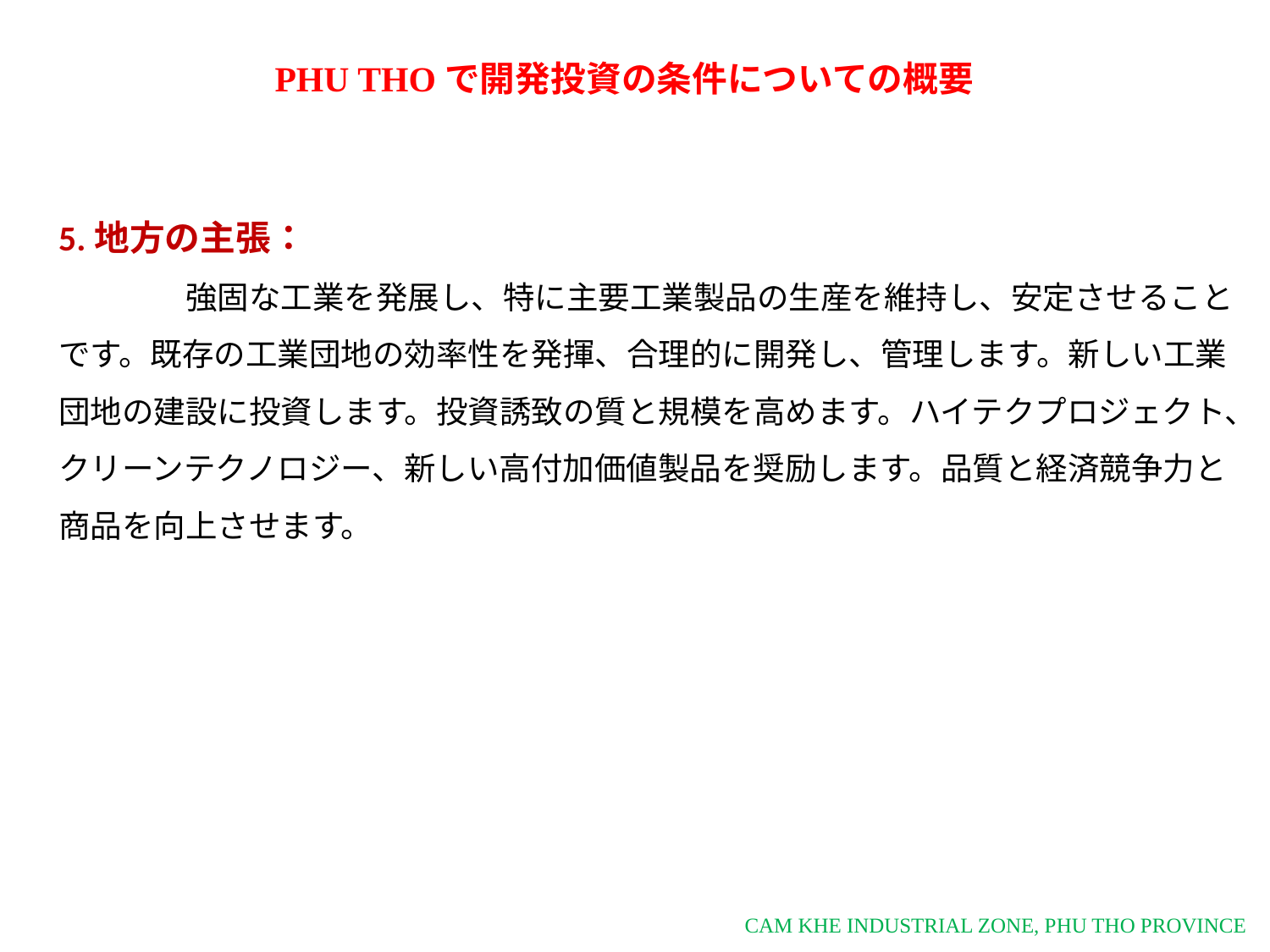

PHU THOで開発投資の条件についての概要
5.地方の主張：
	強固な工業を発展し、特に主要工業製品の生産を維持し、安定させることです。既存の工業団地の効率性を発揮、合理的に開発し、管理します。新しい工業団地の建設に投資します。投資誘致の質と規模を高めます。ハイテクプロジェクト、クリーンテクノロジー、新しい高付加価値製品を奨励します。品質と経済競争力と商品を向上させます。
CAM KHE INDUSTRIAL ZONE, PHU THO PROVINCE